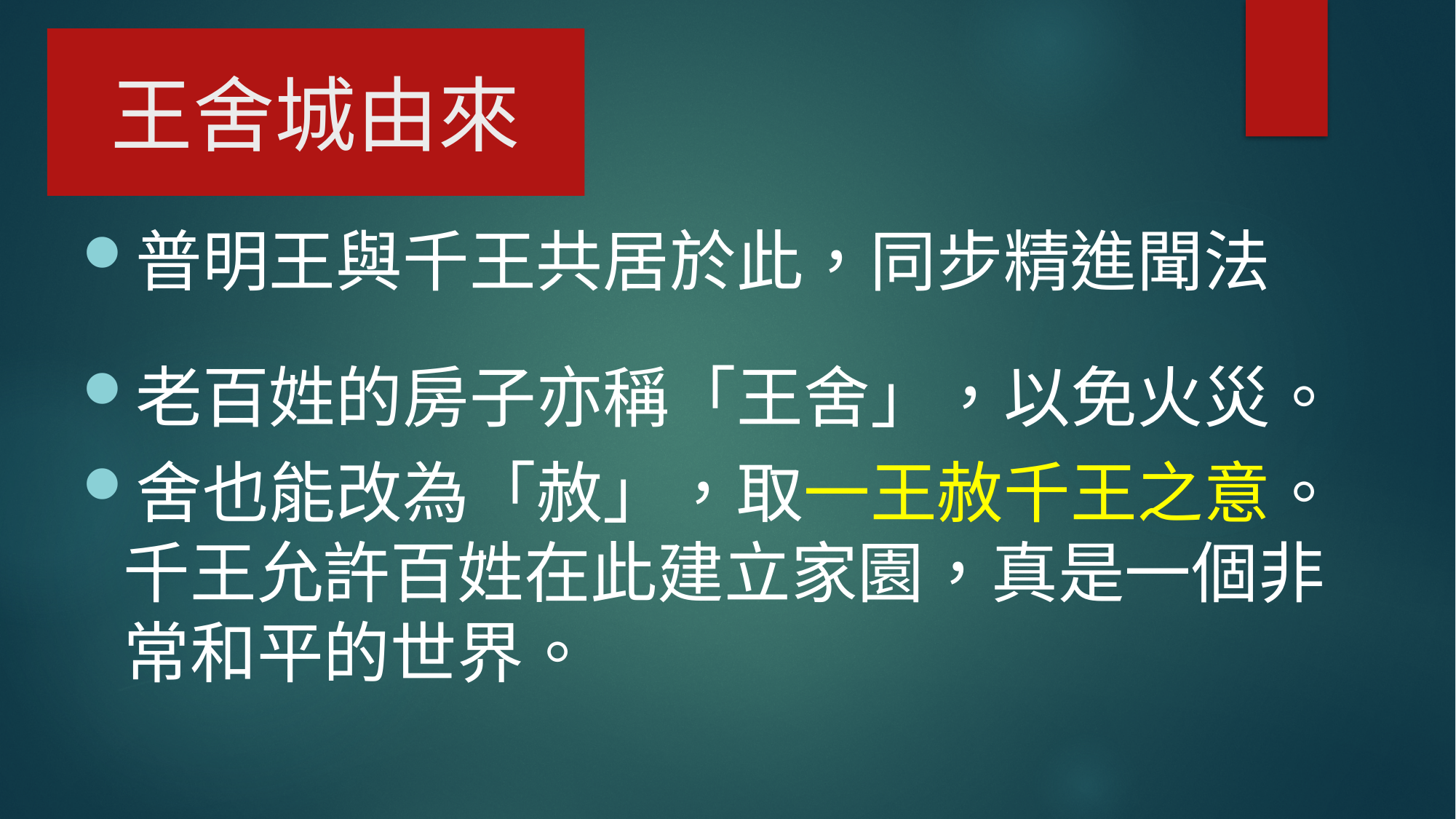

# 王舍城由來
普明王與千王共居於此，同步精進聞法

老百姓的房子亦稱「王舍」，以免火災。
舍也能改為「赦」，取一王赦千王之意。千王允許百姓在此建立家園，真是一個非常和平的世界。